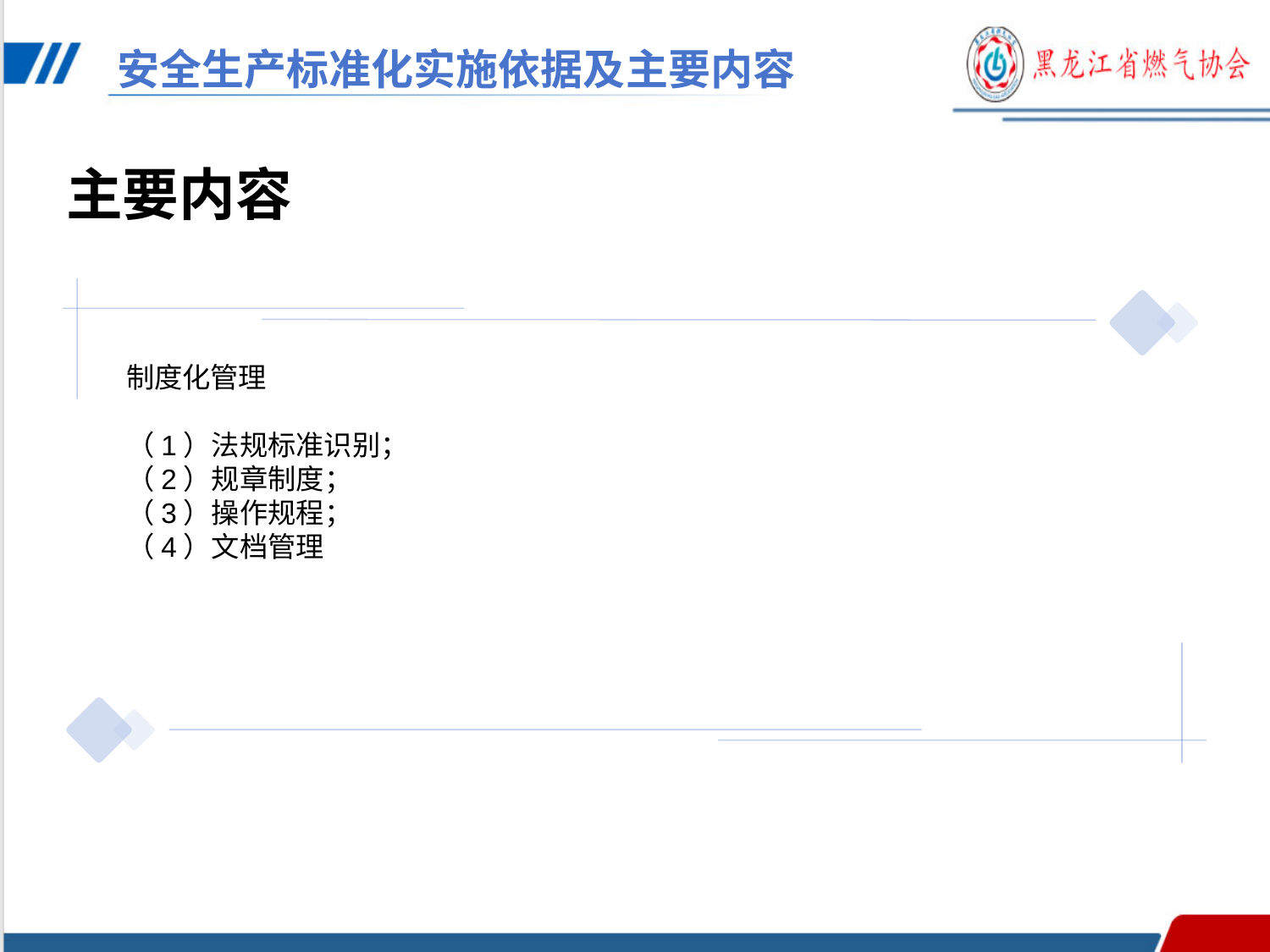

安全生产标准化实施依据及主要内容
# 主要内容

制度化管理

（1）法规标准识别；
（2）规章制度；
（3）操作规程；
（4）文档管理